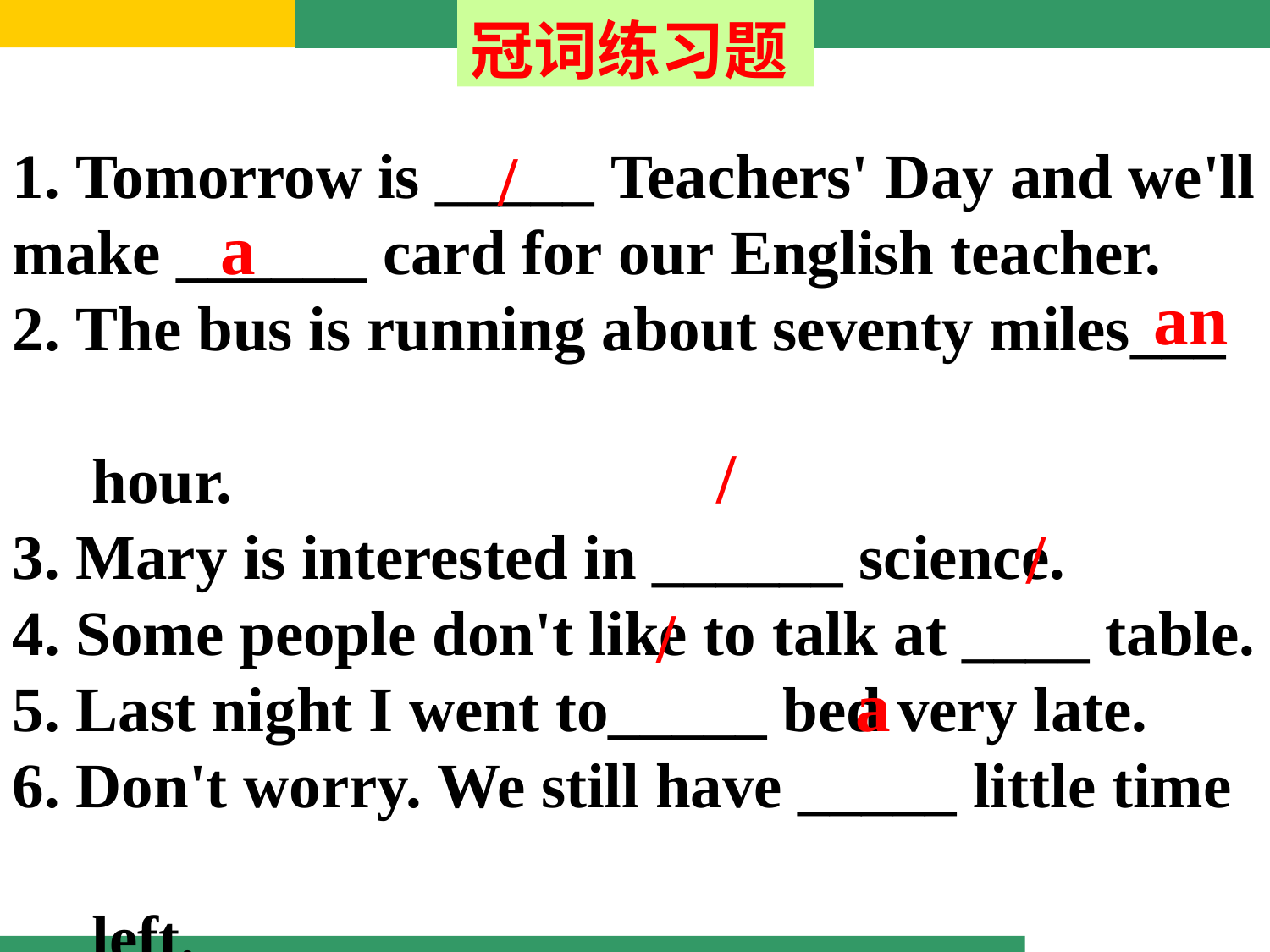

冠词练习题

1. Tomorrow is _____ Teachers' Day and we'll make ______ card for our English teacher.
2. The bus is running about seventy miles___
     hour.
3. Mary is interested in ______ science.
4. Some people don't like to talk at ____ table.
5. Last night I went to_____ bed very late.
6. Don't worry. We still have _____ little time
     left.
/
a
an
/
/
/
a